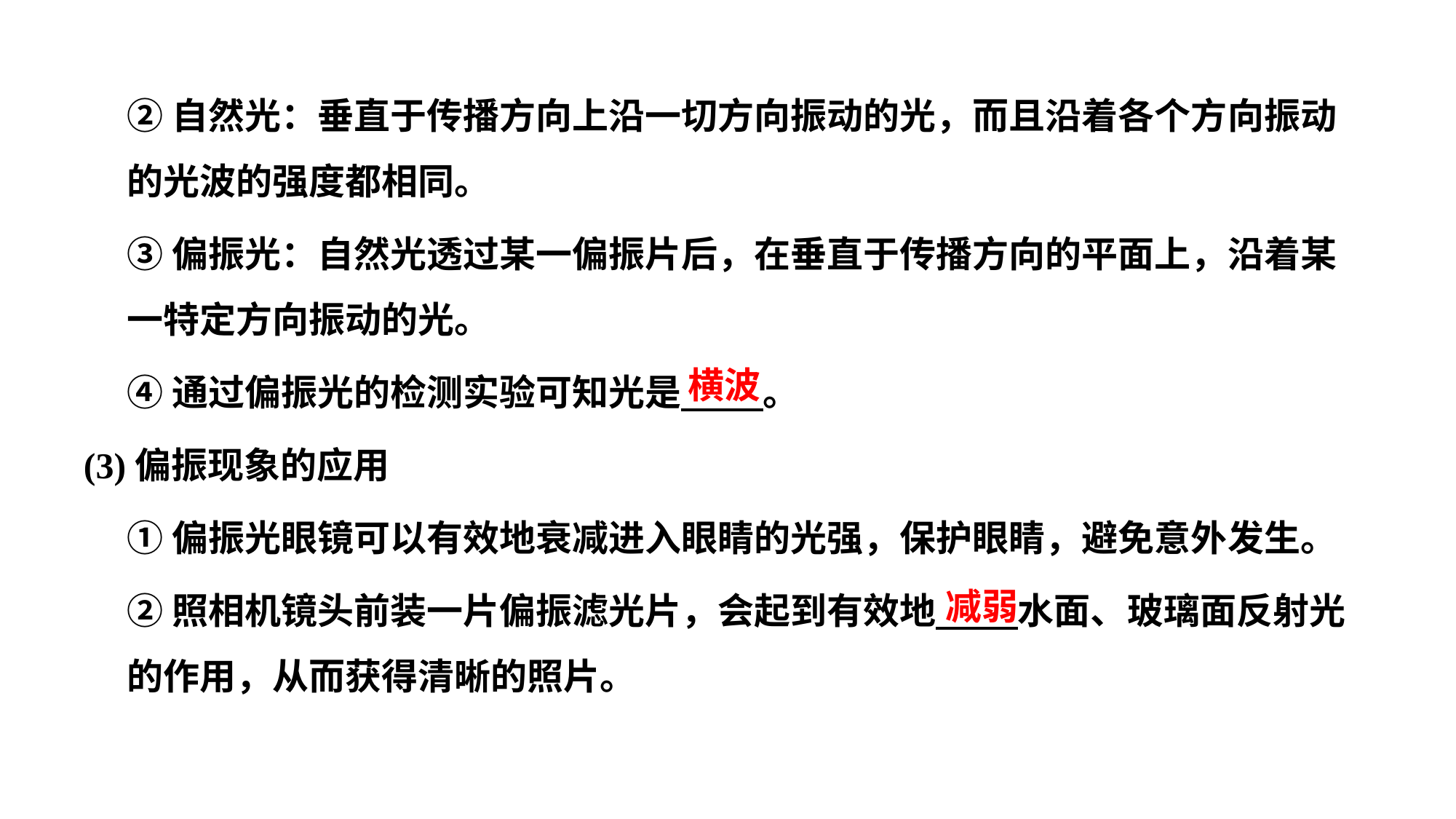

②自然光：垂直于传播方向上沿一切方向振动的光，而且沿着各个方向振动的光波的强度都相同。
	③偏振光：自然光透过某一偏振片后，在垂直于传播方向的平面上，沿着某一特定方向振动的光。
	④通过偏振光的检测实验可知光是          。
(3)偏振现象的应用
	①偏振光眼镜可以有效地衰减进入眼睛的光强，保护眼睛，避免意外发生。
	②照相机镜头前装一片偏振滤光片，会起到有效地          水面、玻璃面反射光的作用，从而获得清晰的照片。
横波
减弱